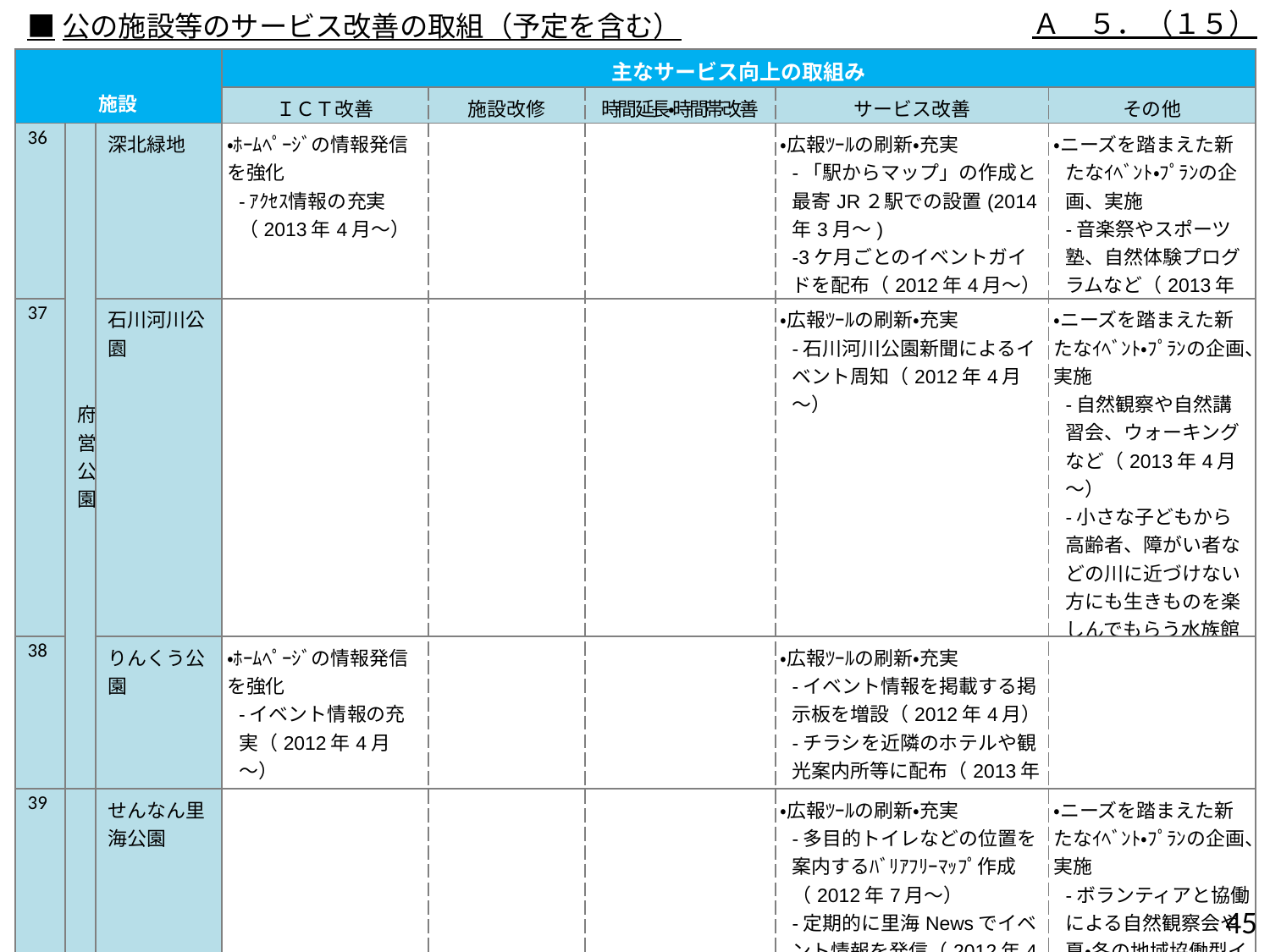

Ａ　５．（１５）
■公の施設等のサービス改善の取組（予定を含む）
| 施設 |  |  | 主なサービス向上の取組み |  |  |  |  |
| --- | --- | --- | --- | --- | --- | --- | --- |
|  |  |  | ＩＣＴ改善 | 施設改修 | 時間延長・時間帯改善 | サービス改善 | その他 |
| 36 | 府営公園 | 深北緑地 | ・ﾎｰﾑﾍﾟｰｼﾞの情報発信を強化 -ｱｸｾｽ情報の充実（2013年4月～） |  |  | ・広報ﾂｰﾙの刷新・充実 -「駅からマップ」の作成と最寄JR２駅での設置(2014年3月～) -3ケ月ごとのイベントガイドを配布（2012年4月～） | ・ニーズを踏まえた新たなｲﾍﾞﾝﾄ・ﾌﾟﾗﾝの企画、実施 -音楽祭やスポーツ塾、自然体験プログラムなど（2013年8月～） |
| 37 |  | 石川河川公園 |  |  |  | ・広報ﾂｰﾙの刷新・充実 -石川河川公園新聞によるイベント周知（2012年4月～） | ・ニーズを踏まえた新たなｲﾍﾞﾝﾄ・ﾌﾟﾗﾝの企画、実施 -自然観察や自然講習会、ウォーキングなど（2013年4月～） -小さな子どもから高齢者、障がい者などの川に近づけない方にも生きものを楽しんでもらう水族館イベント（2013年7・8月） |
| 38 |  | りんくう公園 | ・ﾎｰﾑﾍﾟｰｼﾞの情報発信を強化 -イベント情報の充実（2012年4月～） |  |  | ・広報ﾂｰﾙの刷新・充実 -イベント情報を掲載する掲示板を増設（2012年4月） -チラシを近隣のホテルや観光案内所等に配布（2013年4月～） |  |
| 39 |  | せんなん里海公園 |  |  |  | ・広報ﾂｰﾙの刷新・充実 -多目的トイレなどの位置を案内するﾊﾞﾘｱﾌﾘｰﾏｯﾌﾟ作成（2012年7月～） -定期的に里海Newsでイベント情報を発信（2012年4月～） | ・ニーズを踏まえた新たなｲﾍﾞﾝﾄ・ﾌﾟﾗﾝの企画、実施 -ボランティアと協働による自然観察会や夏・冬の地域協働型イベントの開催など（2013年4月～） |
45